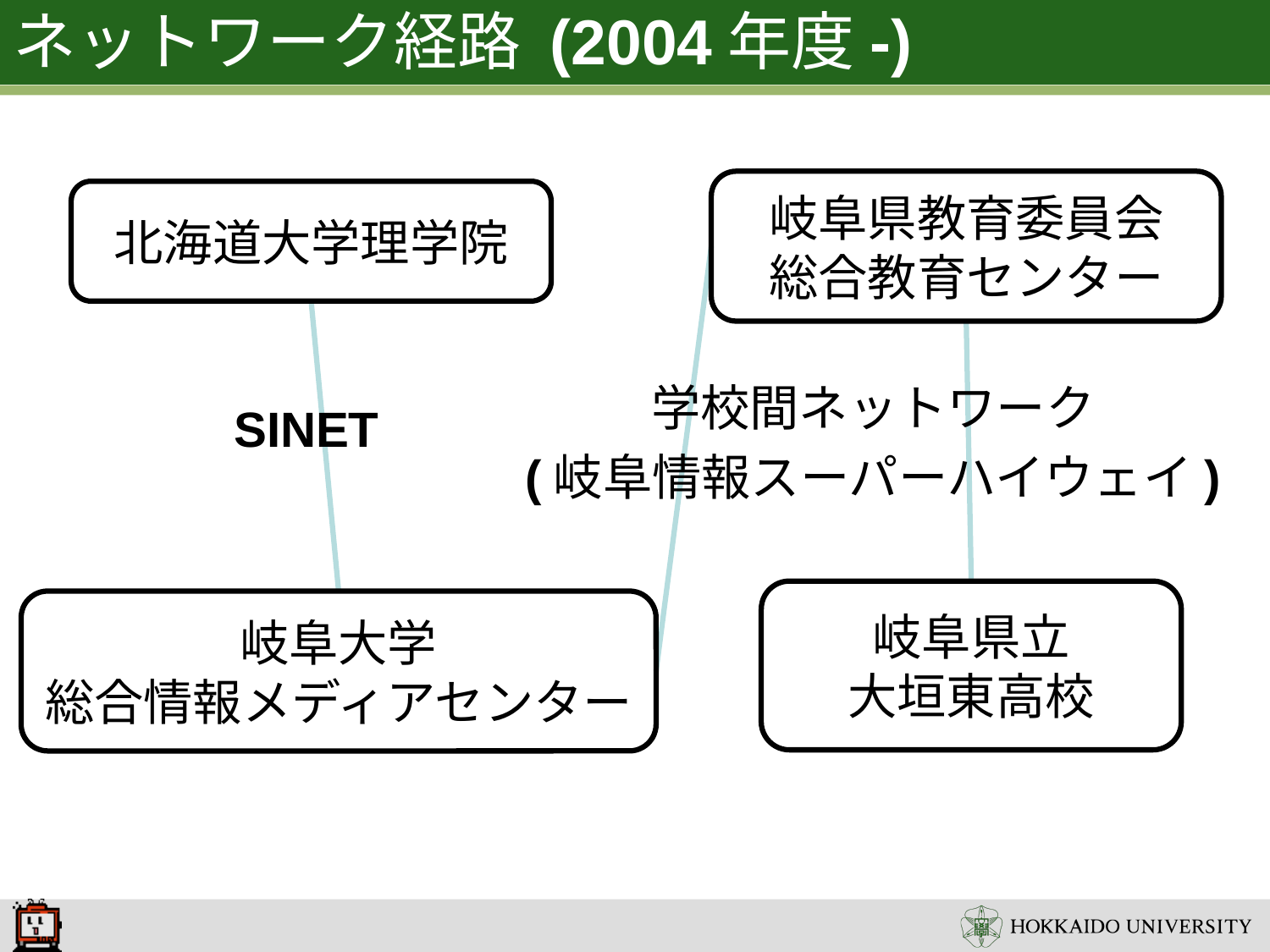

# ネットワーク経路 (2004年度-)
岐阜県教育委員会
総合教育センター
北海道大学理学院
学校間ネットワーク
(岐阜情報スーパーハイウェイ)
SINET
岐阜県立
大垣東高校
岐阜大学
総合情報メディアセンター